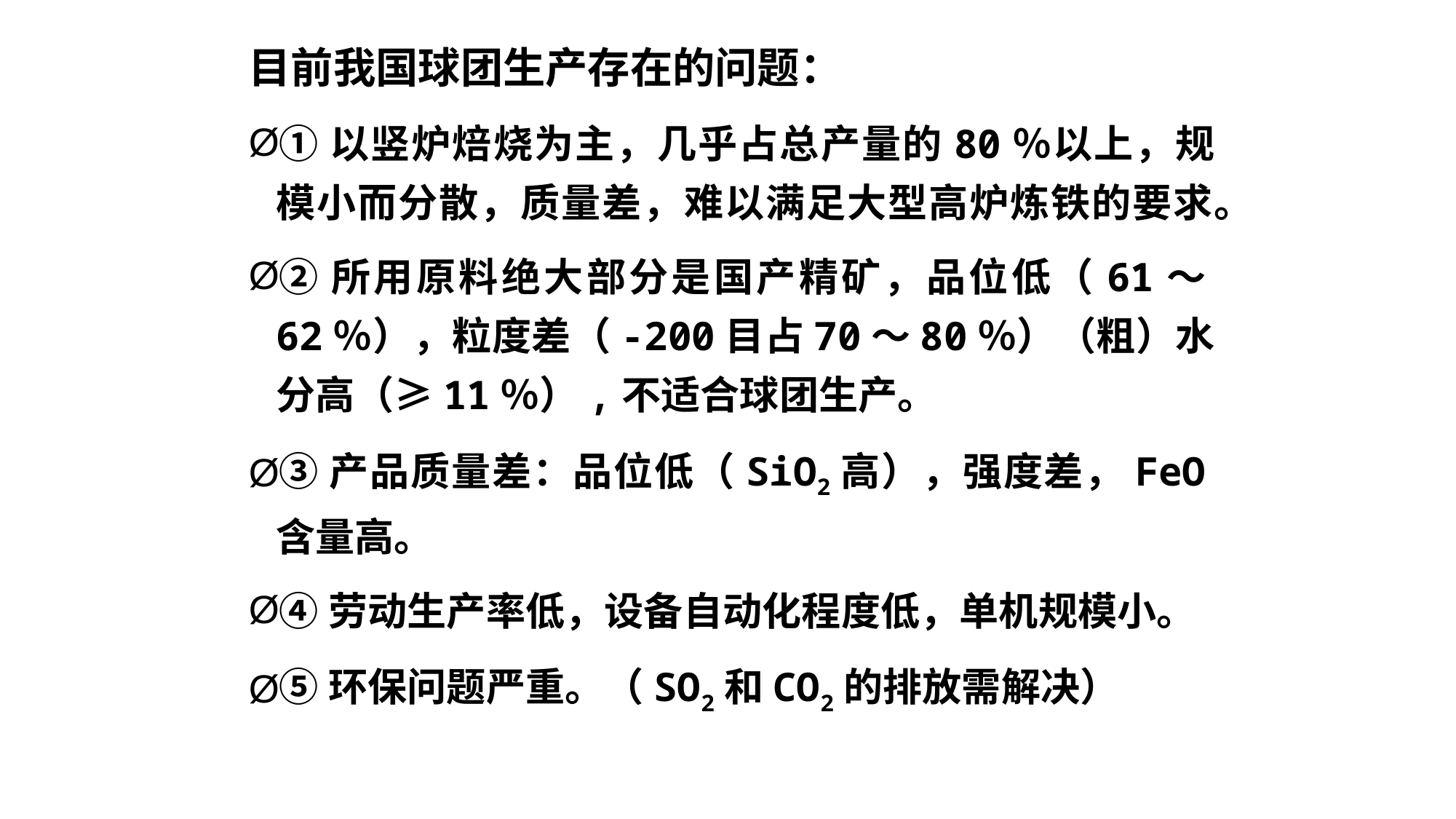

目前我国球团生产存在的问题：
①以竖炉焙烧为主，几乎占总产量的80％以上，规模小而分散，质量差，难以满足大型高炉炼铁的要求。
②所用原料绝大部分是国产精矿，品位低（61～62％），粒度差（-200目占70～80％）（粗）水分高（≥11％）,不适合球团生产。
③产品质量差：品位低（SiO2高），强度差，FeO含量高。
④劳动生产率低，设备自动化程度低，单机规模小。
⑤环保问题严重。（SO2和CO2的排放需解决）
5